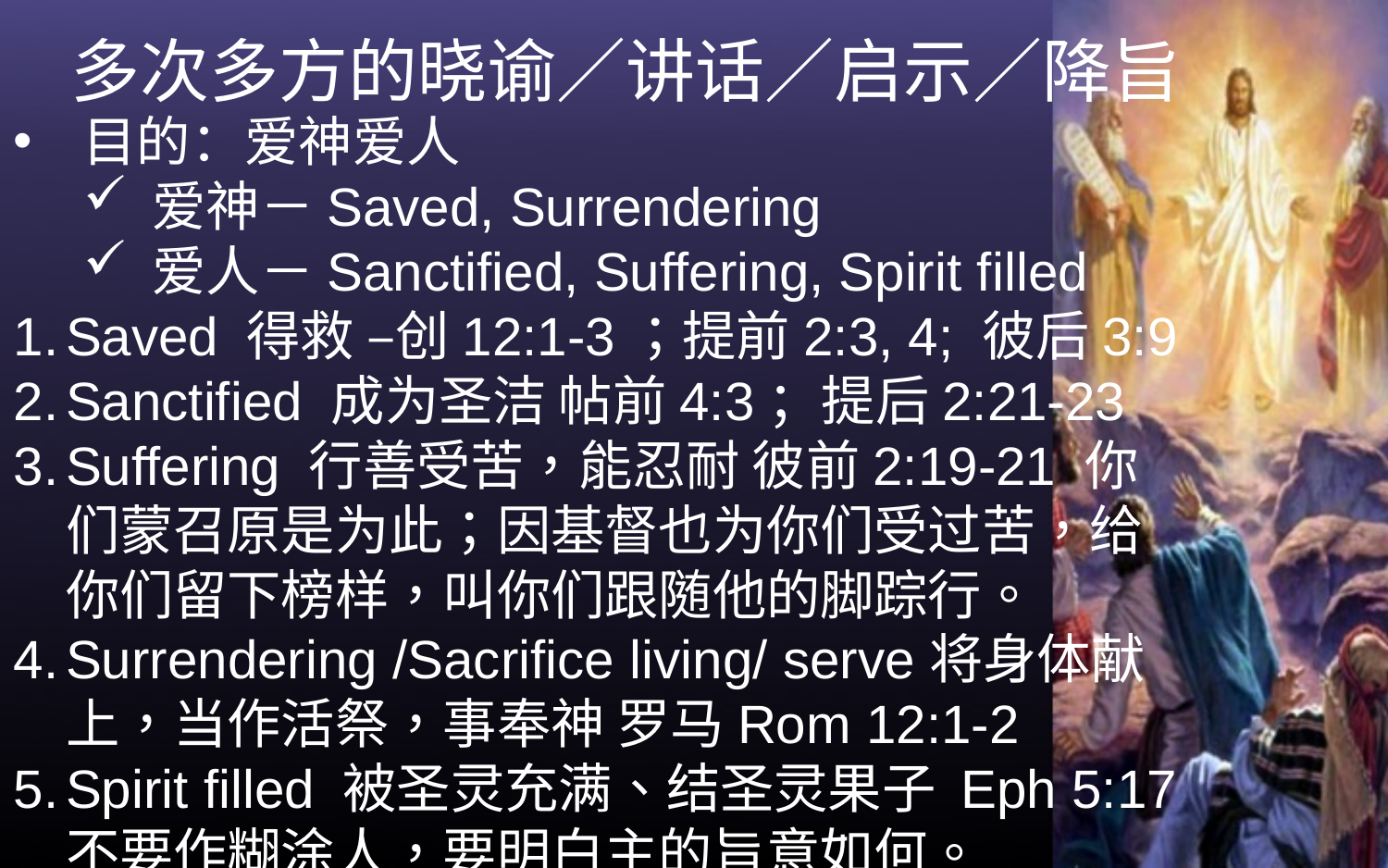

多次多方的晓谕／讲话／启示／降旨
目的：爱神爱人
爱神－Saved, Surrendering
爱人－Sanctified, Suffering, Spirit filled
Saved 得救 –创12:1-3；提前2:3, 4; 彼后3:9
Sanctified 成为圣洁 帖前4:3；提后2:21-23
Suffering 行善受苦，能忍耐 彼前2:19-21 你们蒙召原是为此；因基督也为你们受过苦，给你们留下榜样，叫你们跟随他的脚踪行。
Surrendering /Sacrifice living/ serve将身体献上，当作活祭，事奉神 罗马Rom 12:1-2
Spirit filled 被圣灵充满、结圣灵果子 Eph 5:17 不要作糊涂人，要明白主的旨意如何。